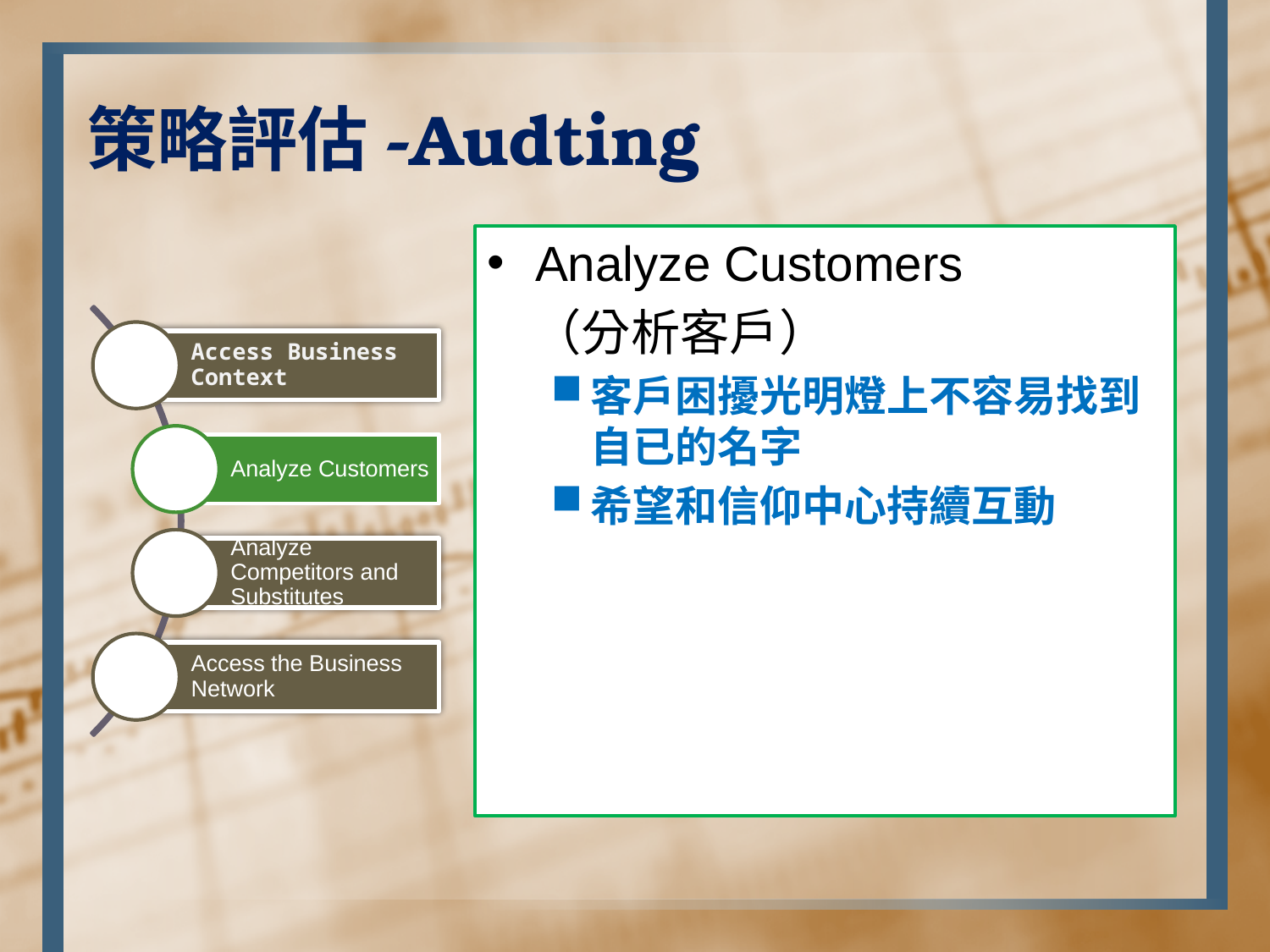

# 策略評估-Audting
Access Business Context
Analyze Customers
Analyze Competitors and Substitutes
Access the Business Network
Analyze Customers
   （分析客戶）
客戶困擾光明燈上不容易找到自已的名字
希望和信仰中心持續互動